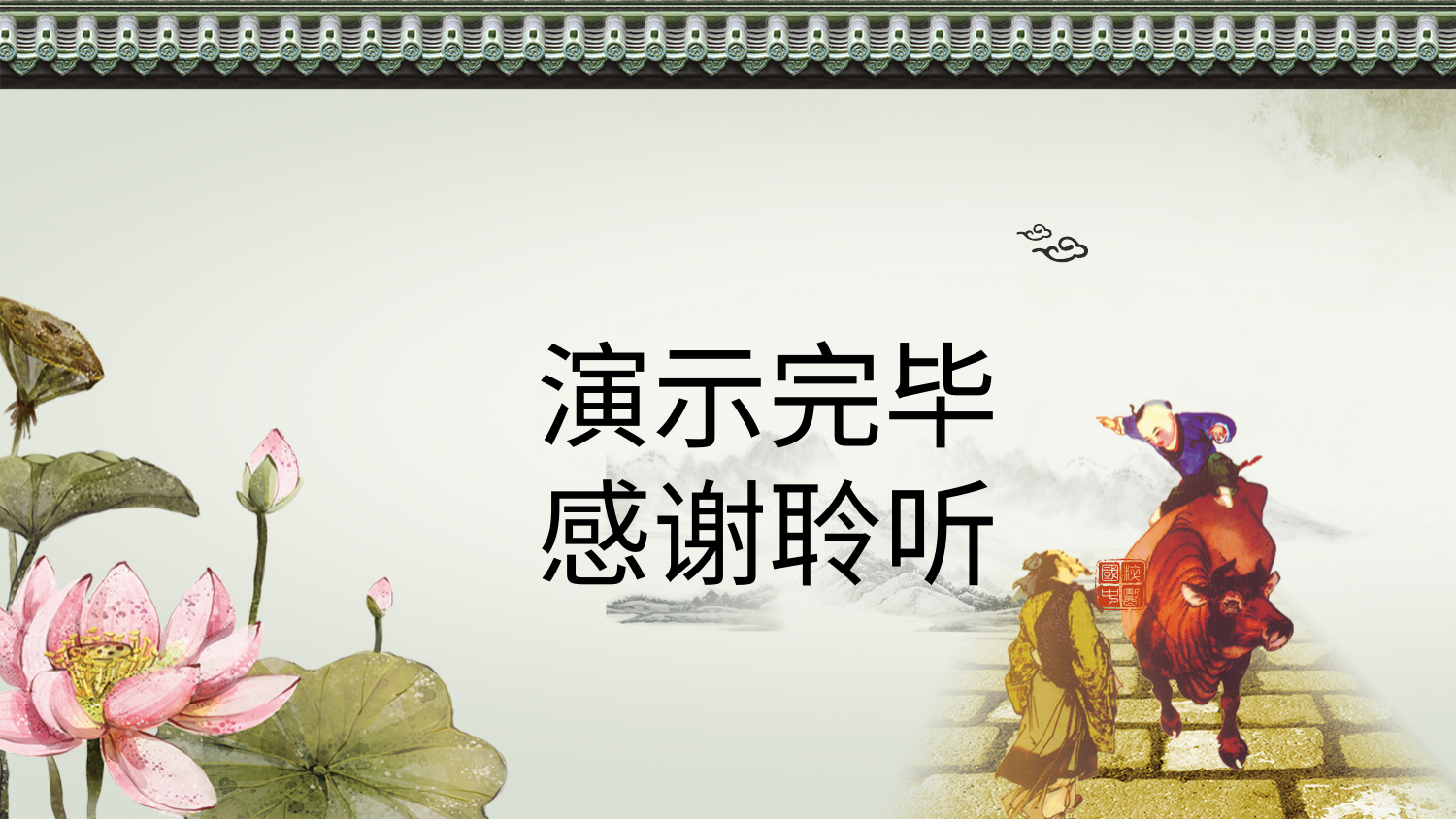

演示完毕
感谢聆听

◎八音魔琴中国风系列作品之“虚竹”
这里输入您的副标题
作者：八音魔琴